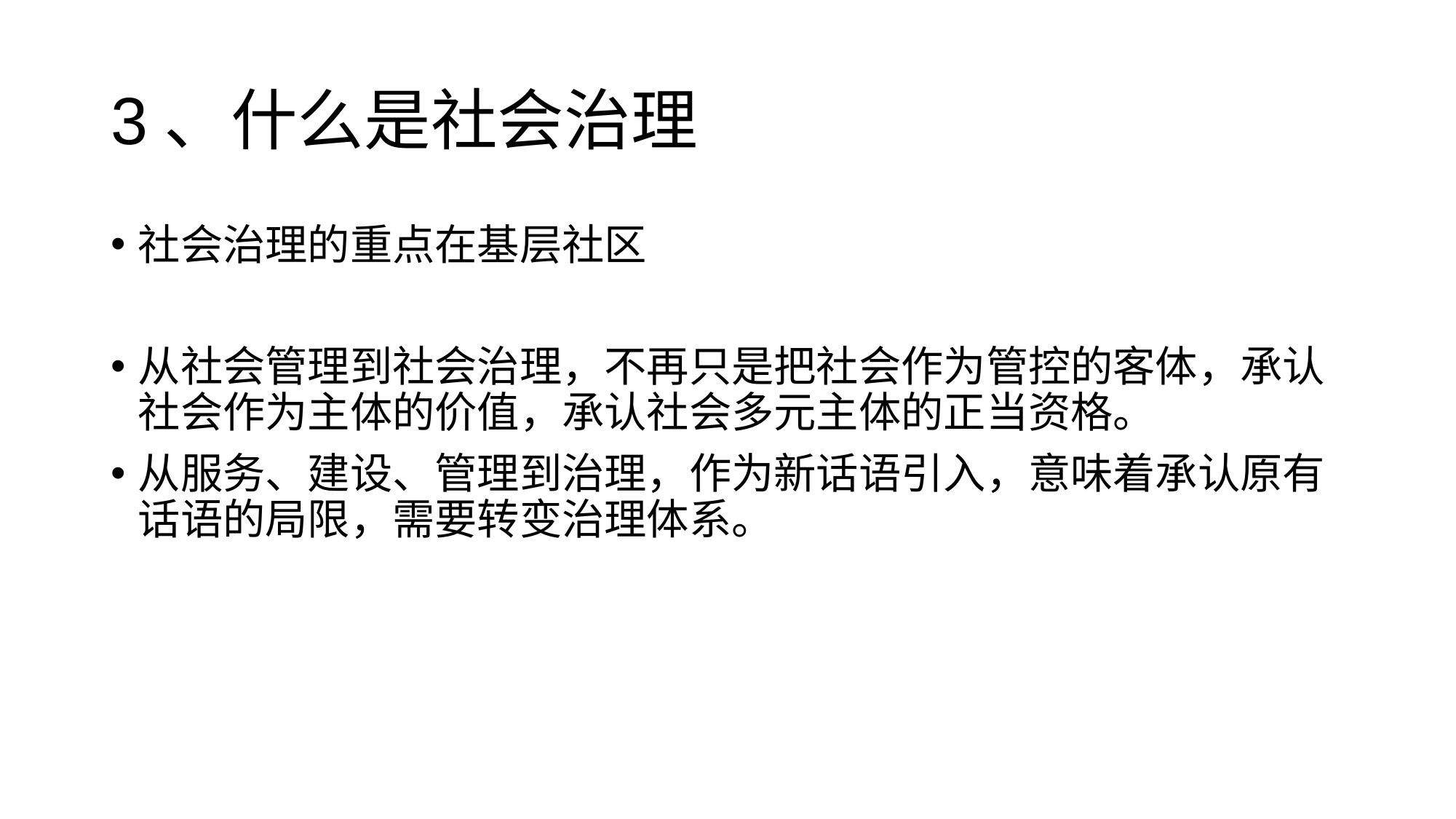

# 3、什么是社会治理
社会治理的重点在基层社区

从社会管理到社会治理，不再只是把社会作为管控的客体，承认社会作为主体的价值，承认社会多元主体的正当资格。
从服务、建设、管理到治理，作为新话语引入，意味着承认原有话语的局限，需要转变治理体系。